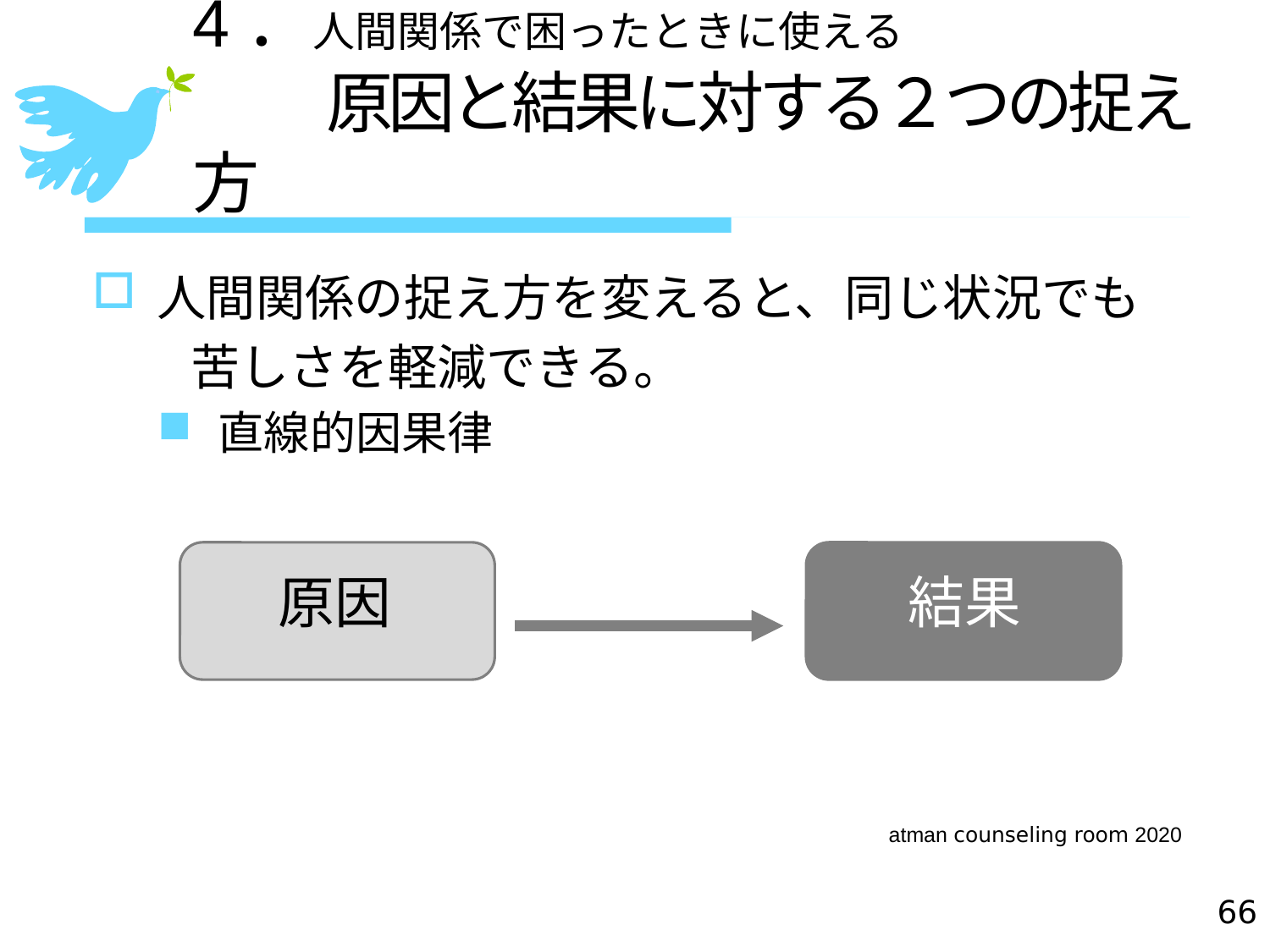

# 4．人間関係で困ったときに使える 　　原因と結果に対する２つの捉え方
人間関係の捉え方を変えると、同じ状況でも
　　苦しさを軽減できる。
直線的因果律

原因
結果
atman counseling room 2020
66